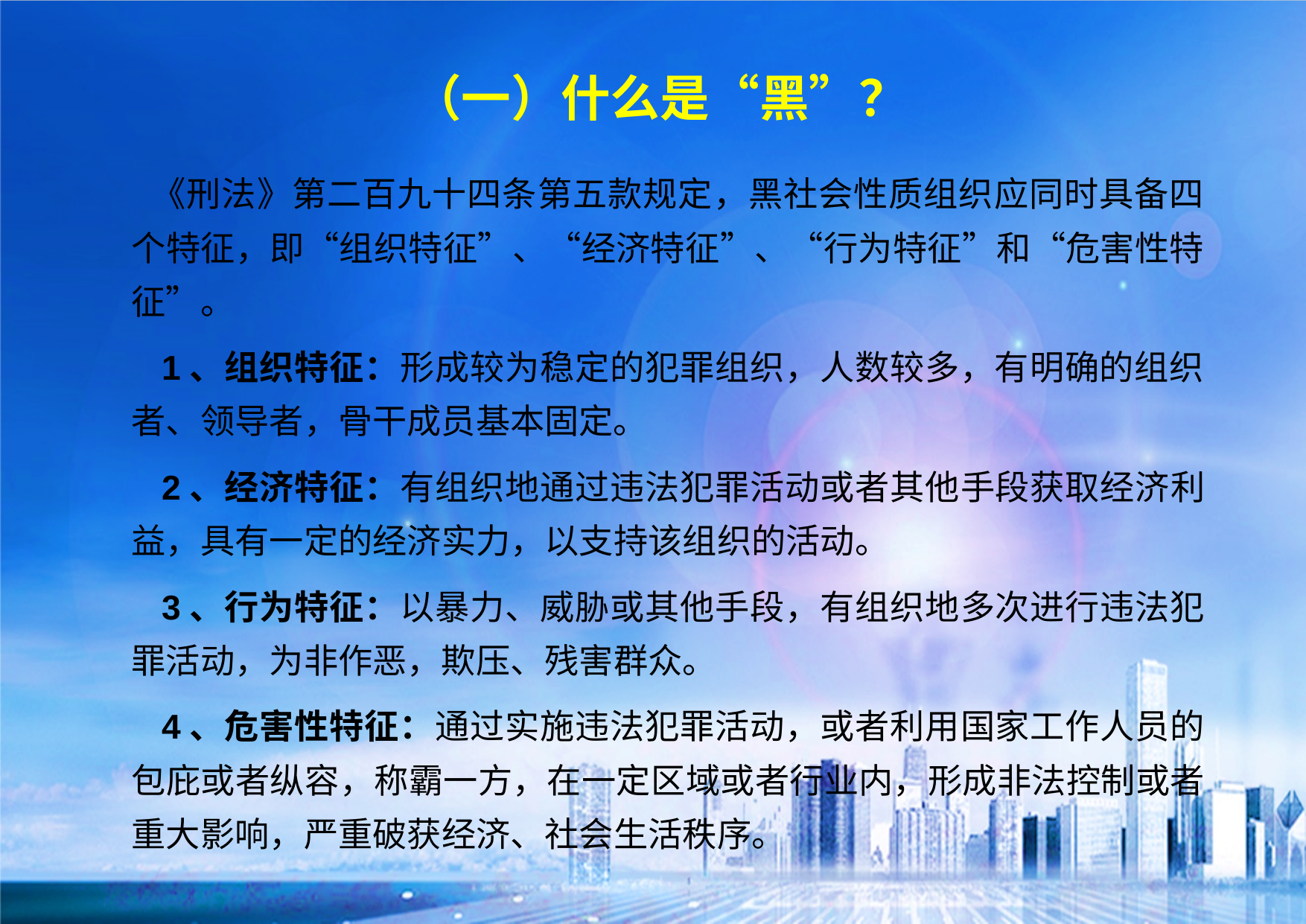

# （一）什么是“黑”？
     《刑法》第二百九十四条第五款规定，黑社会性质组织应同时具备四个特征，即“组织特征”、“经济特征”、“行为特征”和“危害性特征”。
      1、组织特征：形成较为稳定的犯罪组织，人数较多，有明确的组织者、领导者，骨干成员基本固定。
      2、经济特征：有组织地通过违法犯罪活动或者其他手段获取经济利益，具有一定的经济实力，以支持该组织的活动。
      3、行为特征：以暴力、威胁或其他手段，有组织地多次进行违法犯罪活动，为非作恶，欺压、残害群众。
      4、危害性特征：通过实施违法犯罪活动，或者利用国家工作人员的包庇或者纵容，称霸一方，在一定区域或者行业内，形成非法控制或者重大影响，严重破获经济、社会生活秩序。